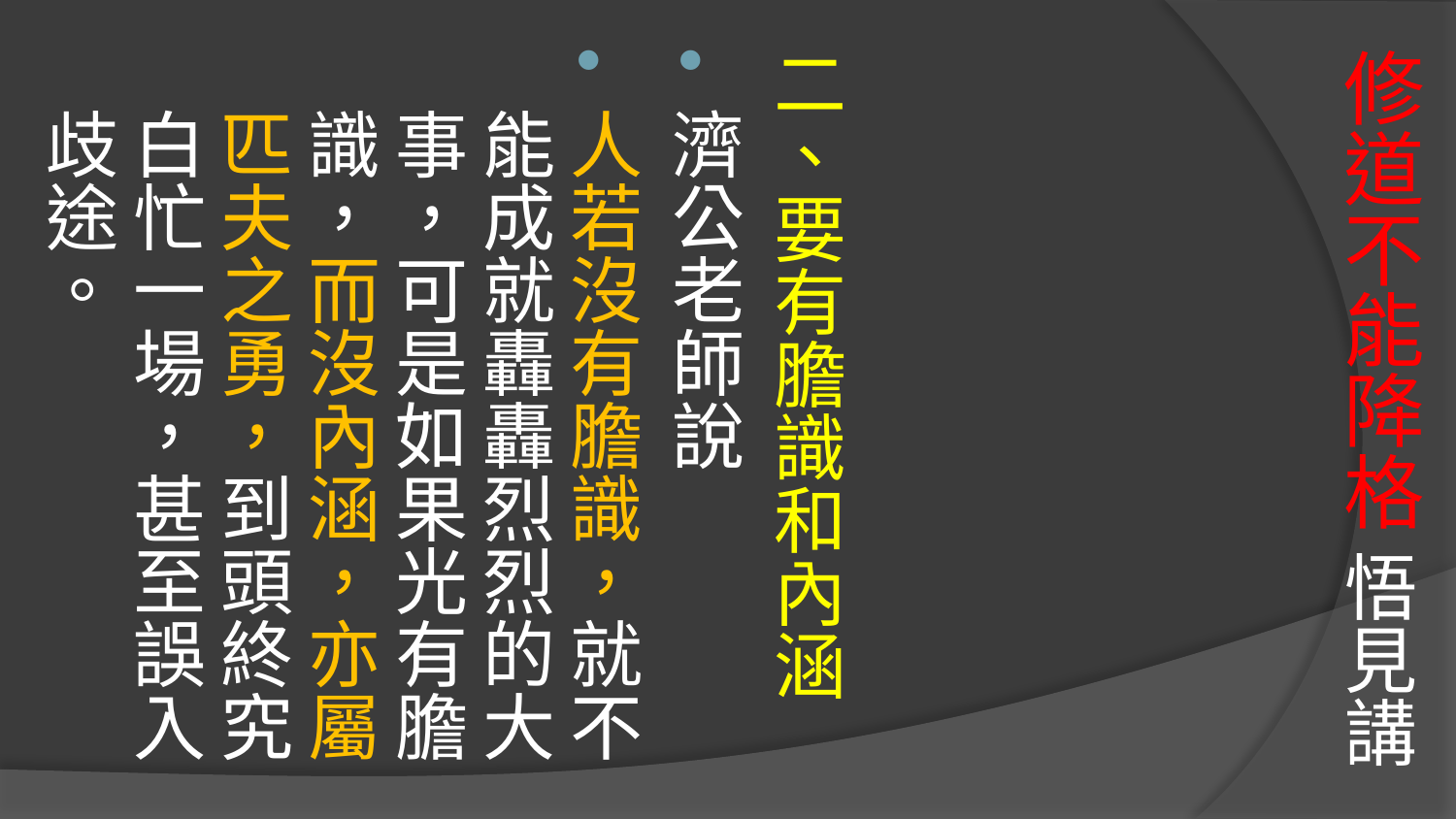

# 修道不能降格 悟見講
二、要有膽識和內涵
濟公老師說
人若沒有膽識，就不能成就轟轟烈烈的大事，可是如果光有膽識，而沒內涵，亦屬匹夫之勇，到頭終究白忙一場，甚至誤入歧途。